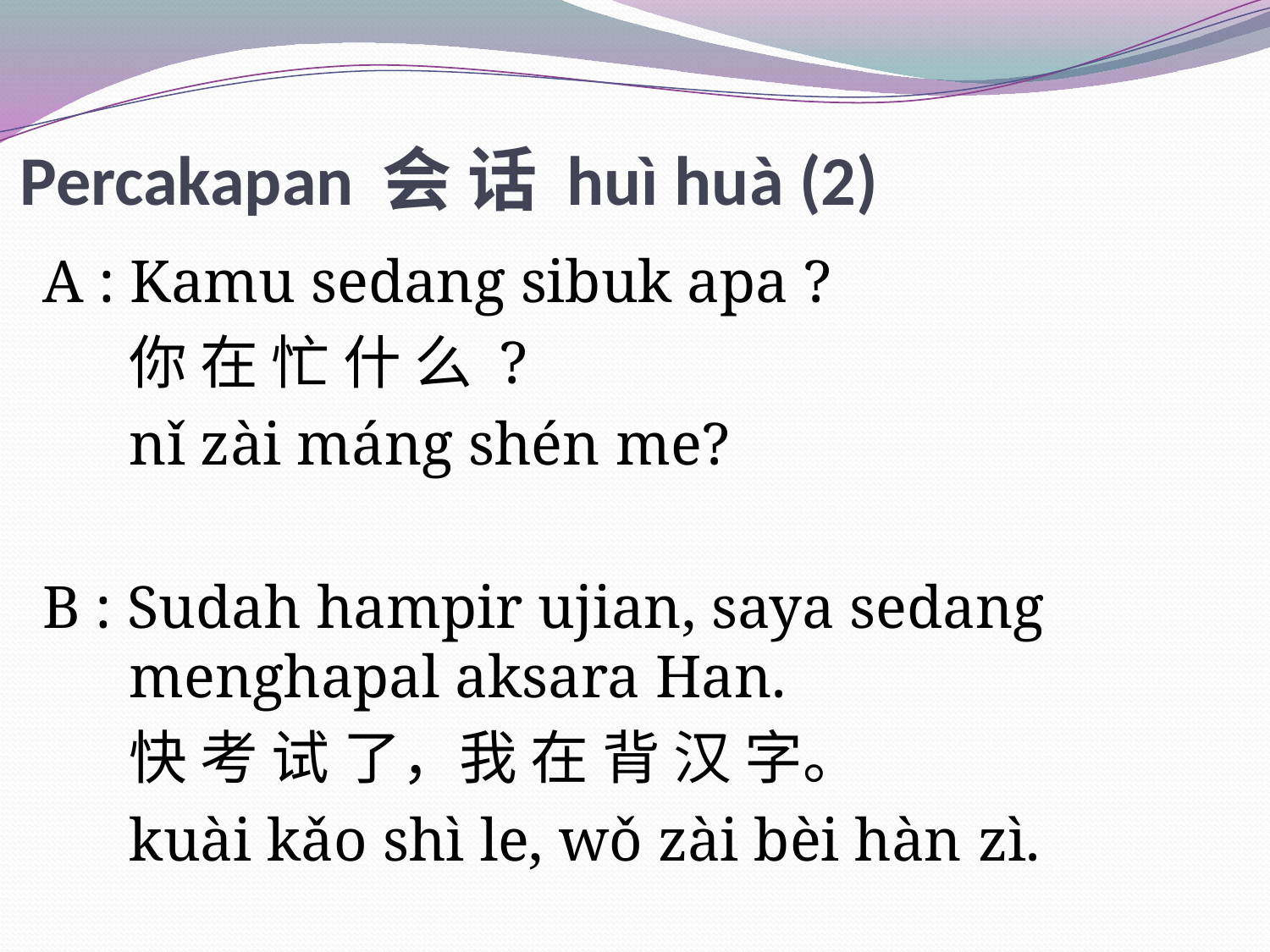

# Percakapan 会 话 huì huà (2)
A : Kamu sedang sibuk apa ?
你 在 忙 什 么 ?
nǐ zài máng shén me?

B : Sudah hampir ujian, saya sedang menghapal aksara Han.
	快 考 试 了，我 在 背 汉 字。
	kuài kǎo shì le, wǒ zài bèi hàn zì.